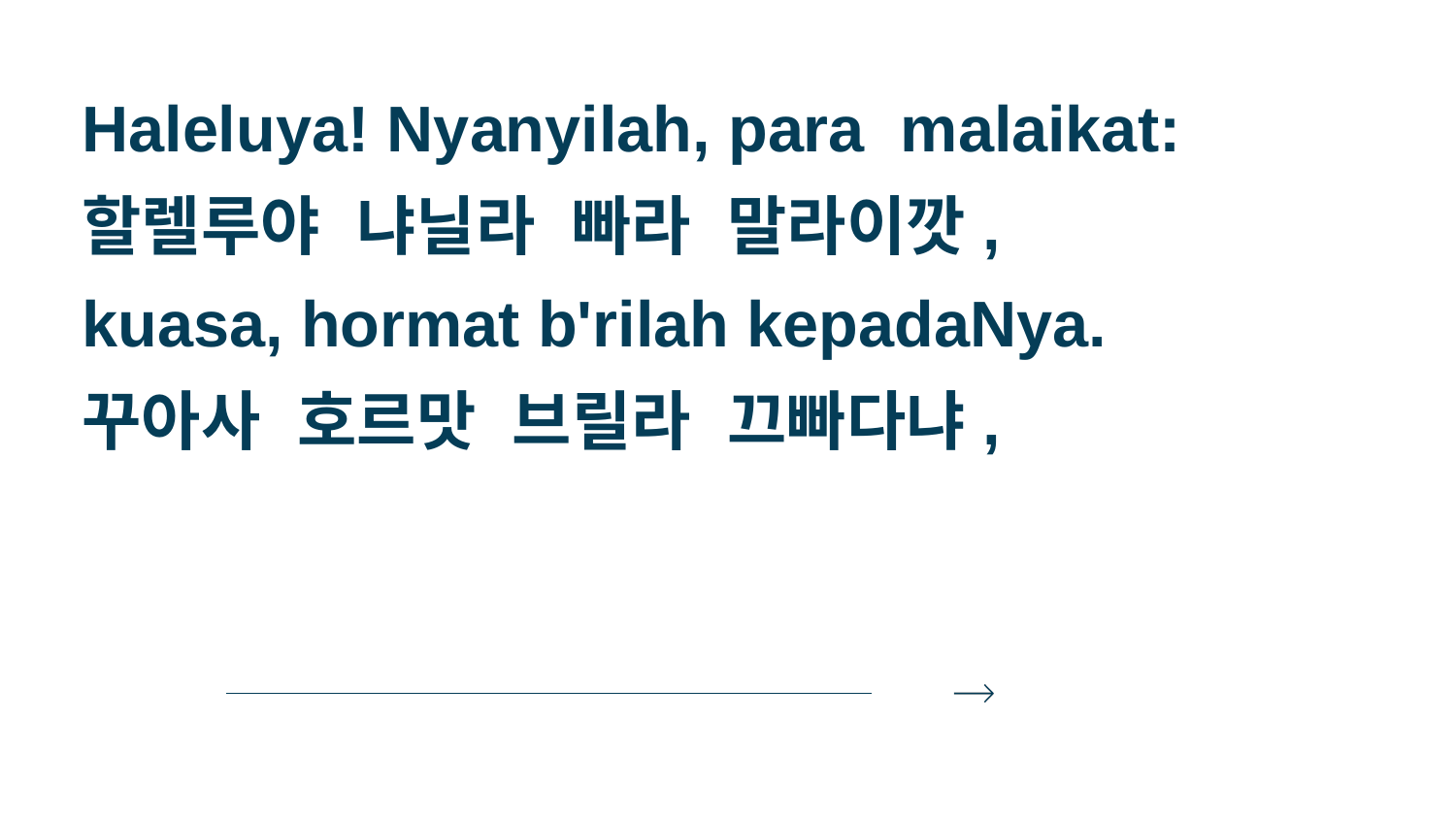

Haleluya! Nyanyilah, para  malaikat:
할렐루야  냐닐라  빠라  말라이깟,
kuasa, hormat b'rilah kepadaNya.
꾸아사  호르맛  브릴라  끄빠다냐,